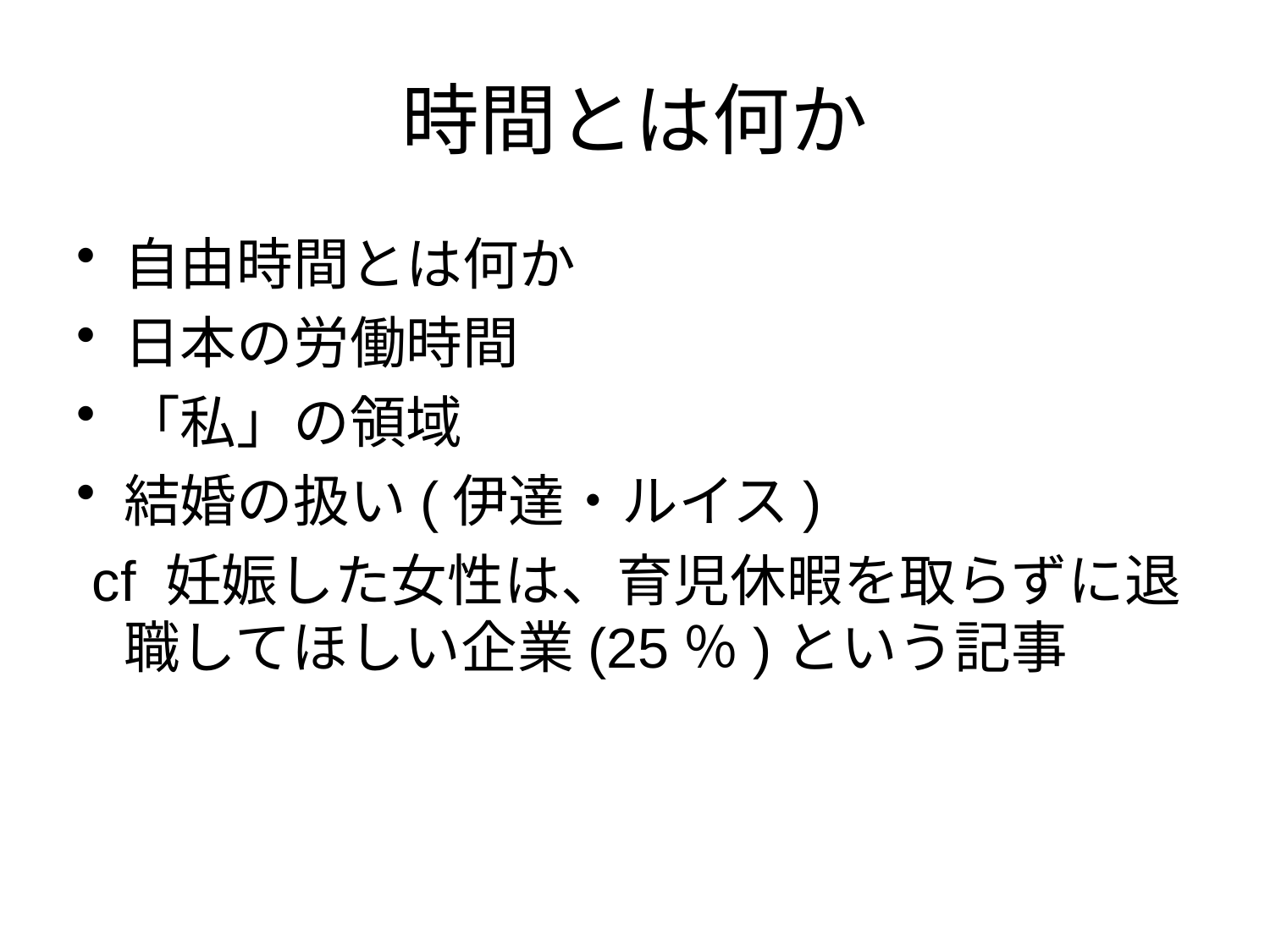

# 時間とは何か
自由時間とは何か
日本の労働時間
「私」の領域
結婚の扱い(伊達・ルイス)
 cf 妊娠した女性は、育児休暇を取らずに退職してほしい企業(25％)という記事